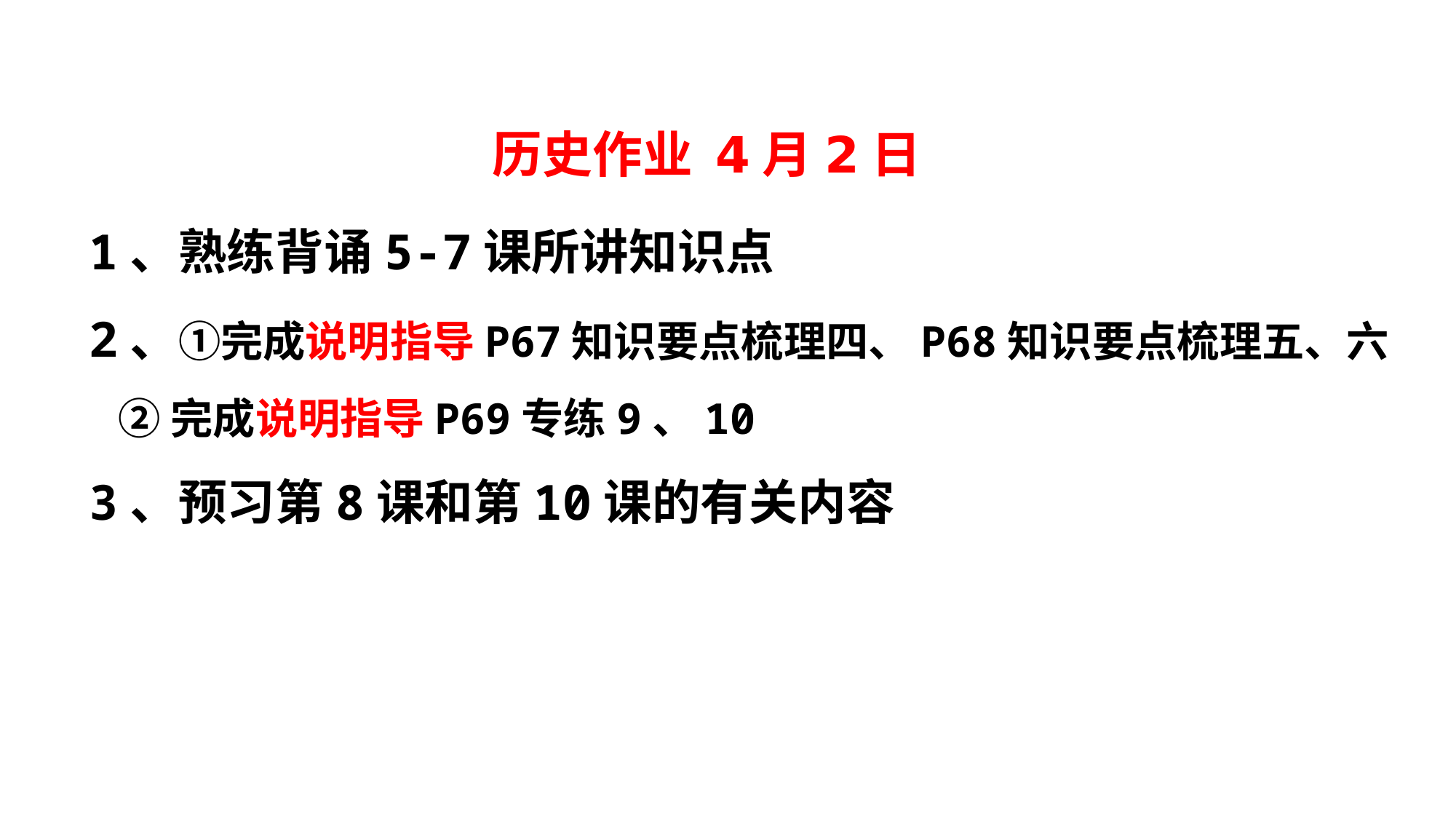

历史作业 4月2日
1、熟练背诵5-7课所讲知识点
2、①完成说明指导P67知识要点梳理四、P68知识要点梳理五、六
   ②完成说明指导P69专练9、10
3、预习第8课和第10课的有关内容